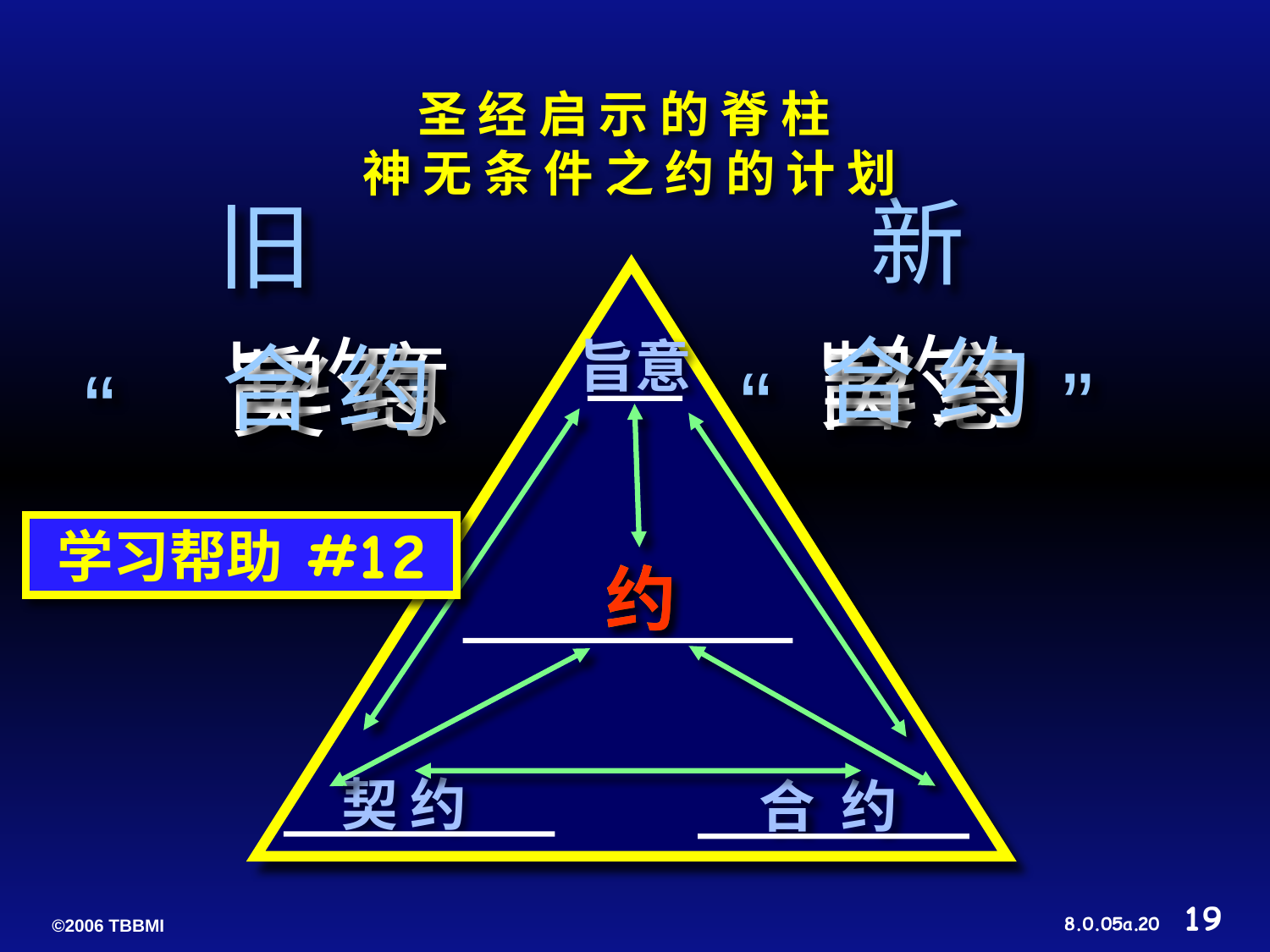

圣 经 启 示 的 脊 柱
神 无 条 件 之 约 的 计 划
     新
“           ”
    旧
  “           ”

约
合 约
约
契 约
   旨  意
旨 意
合 约
旨意
契 约

学习帮助 #12
约
约

契 约
      合  约

19
20